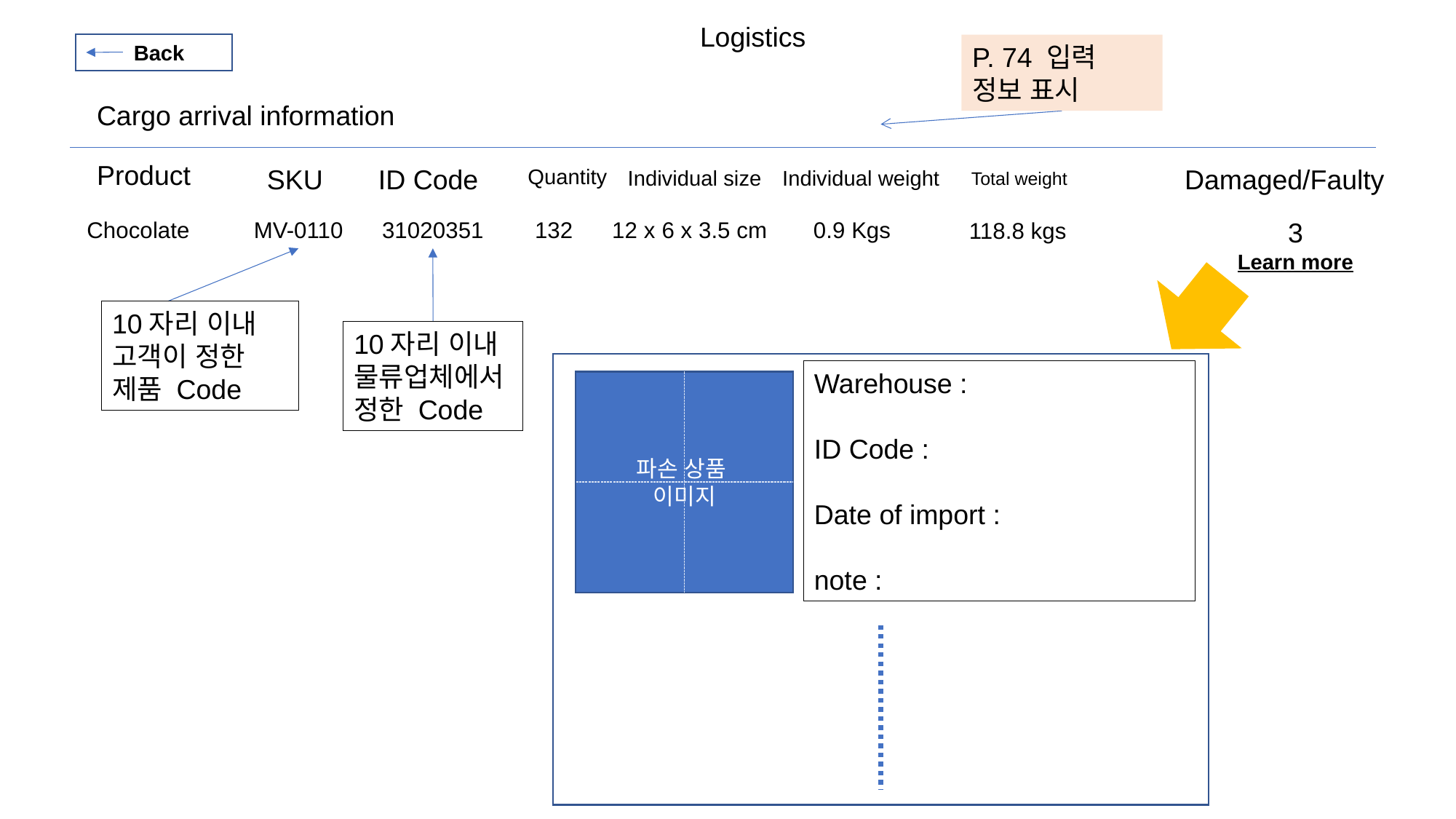

Logistics

Back
P. 74 입력 정보 표시
Cargo arrival information
Product
Damaged/Faulty
SKU
ID Code
Quantity
Individual weight
Individual size
Total weight
Chocolate
MV-0110
31020351
132
12 x 6 x 3.5 cm
0.9 Kgs
3
Learn more
118.8 kgs

10자리 이내
고객이 정한 제품 Code
10자리 이내
물류업체에서
정한 Code

Warehouse :

ID Code :

Date of import :

note :
파손 상품
이미지